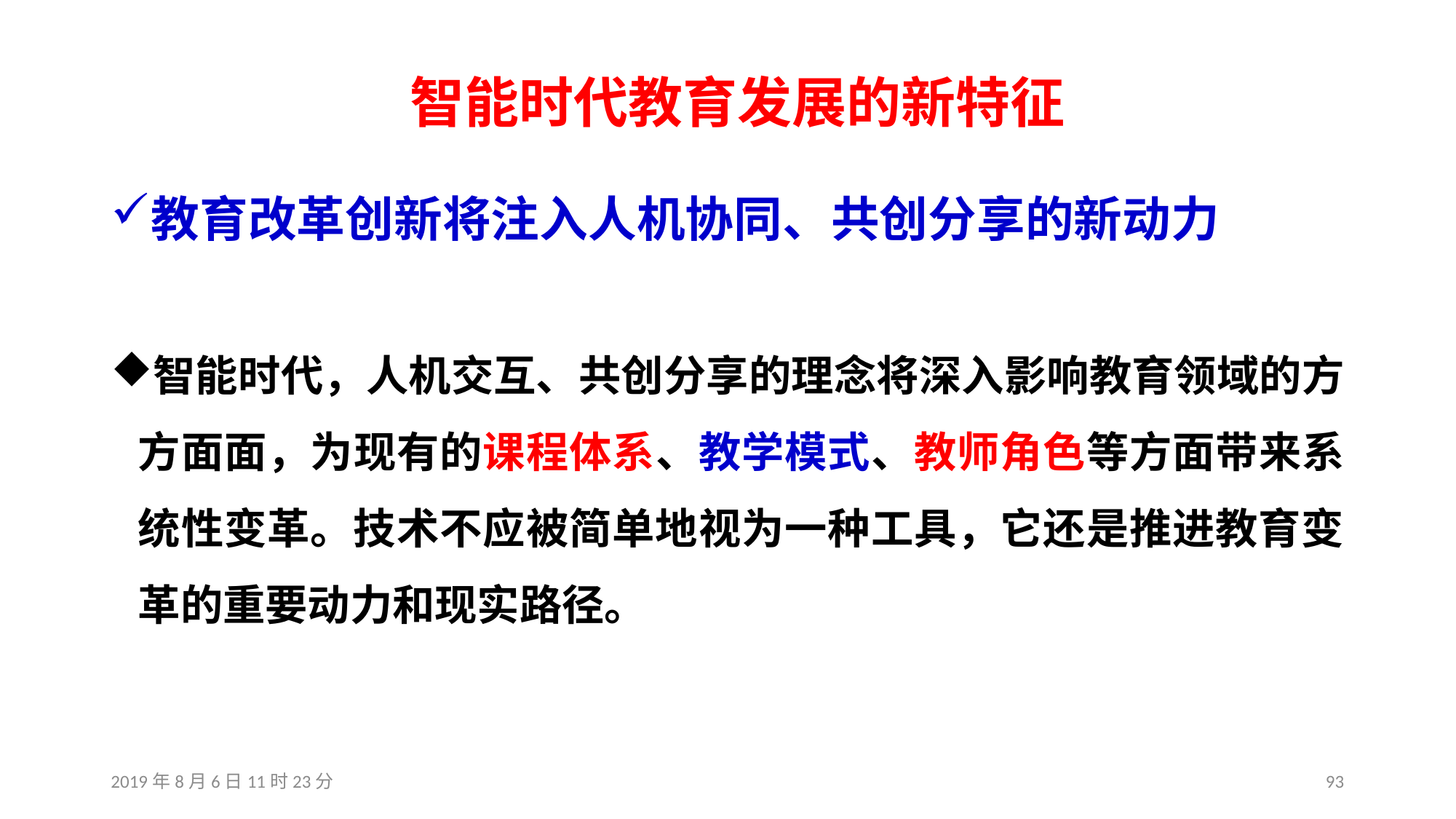

智能时代教育发展的新特征
教育改革创新将注入人机协同、共创分享的新动力

智能时代，人机交互、共创分享的理念将深入影响教育领域的方方面面，为现有的课程体系、教学模式、教师角色等方面带来系统性变革。技术不应被简单地视为一种工具，它还是推进教育变革的重要动力和现实路径。

2019年8月6日11时23分

93